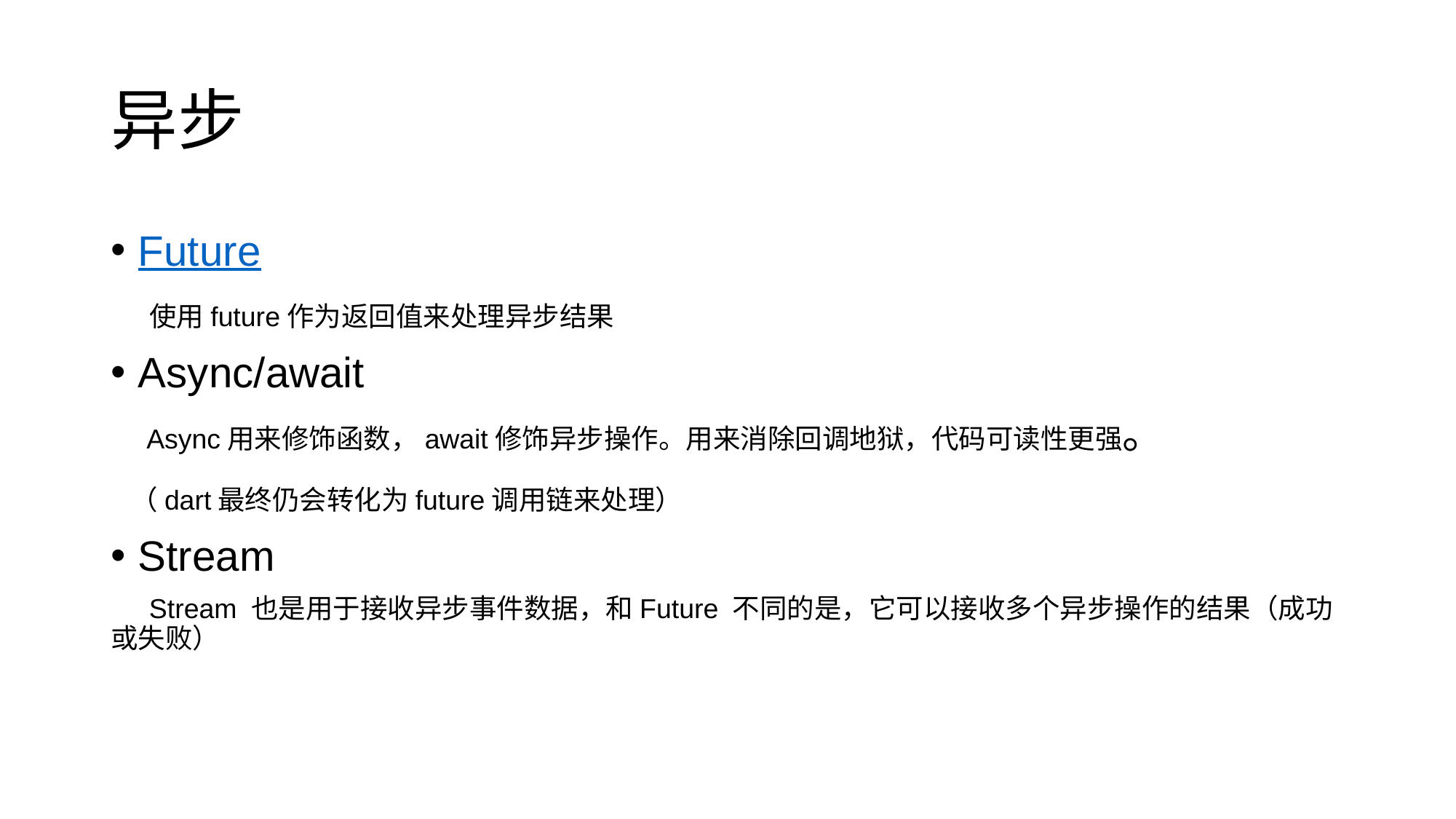

# 异步
Future
   使用future作为返回值来处理异步结果
Async/await
   Async用来修饰函数，await修饰异步操作。用来消除回调地狱，代码可读性更强。
 （dart最终仍会转化为future调用链来处理）
Stream
     Stream 也是用于接收异步事件数据，和Future 不同的是，它可以接收多个异步操作的结果（成功或失败）